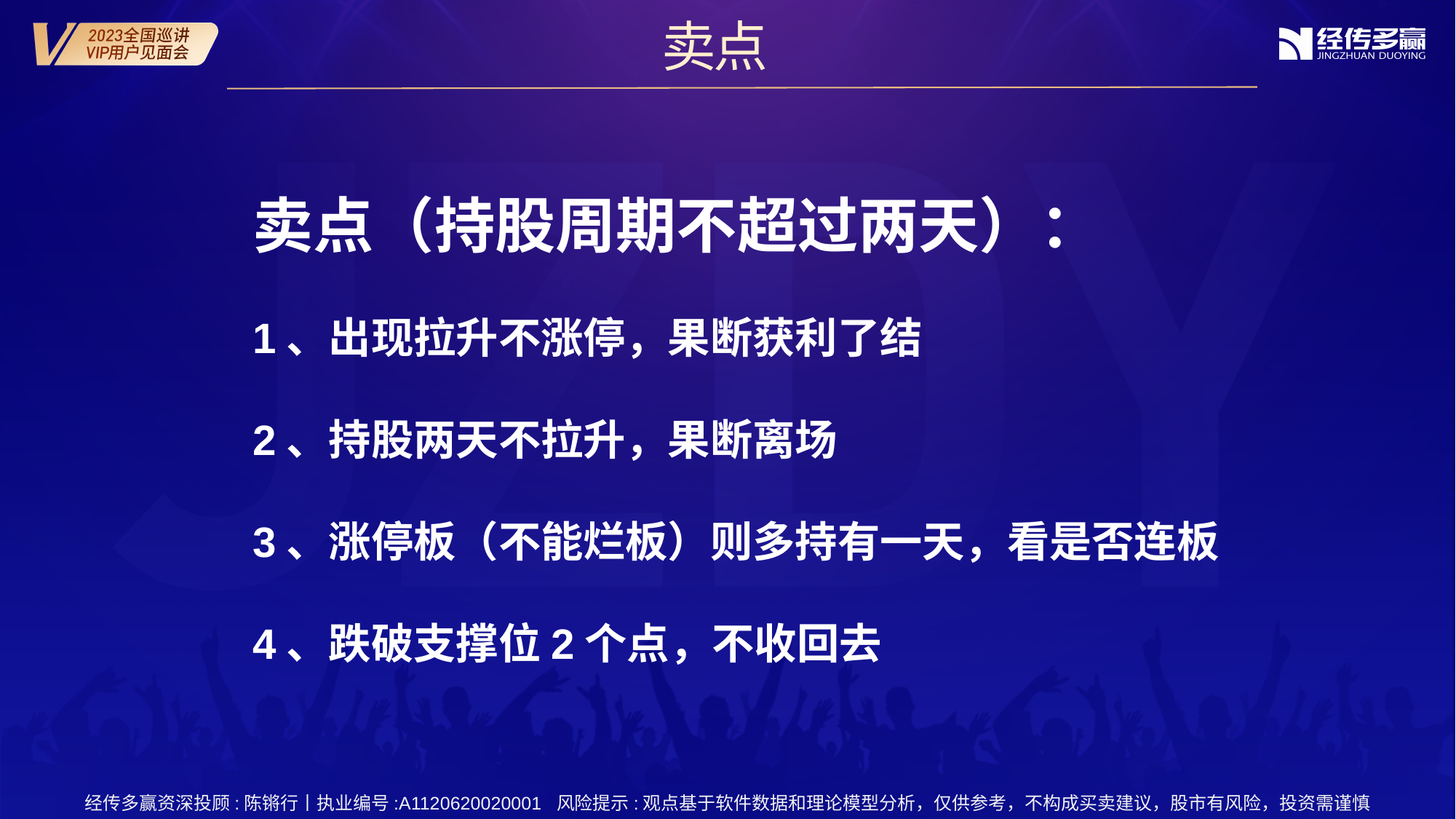

卖点
卖点（持股周期不超过两天）：

1、出现拉升不涨停，果断获利了结

2、持股两天不拉升，果断离场

3、涨停板（不能烂板）则多持有一天，看是否连板

4、跌破支撑位2个点，不收回去